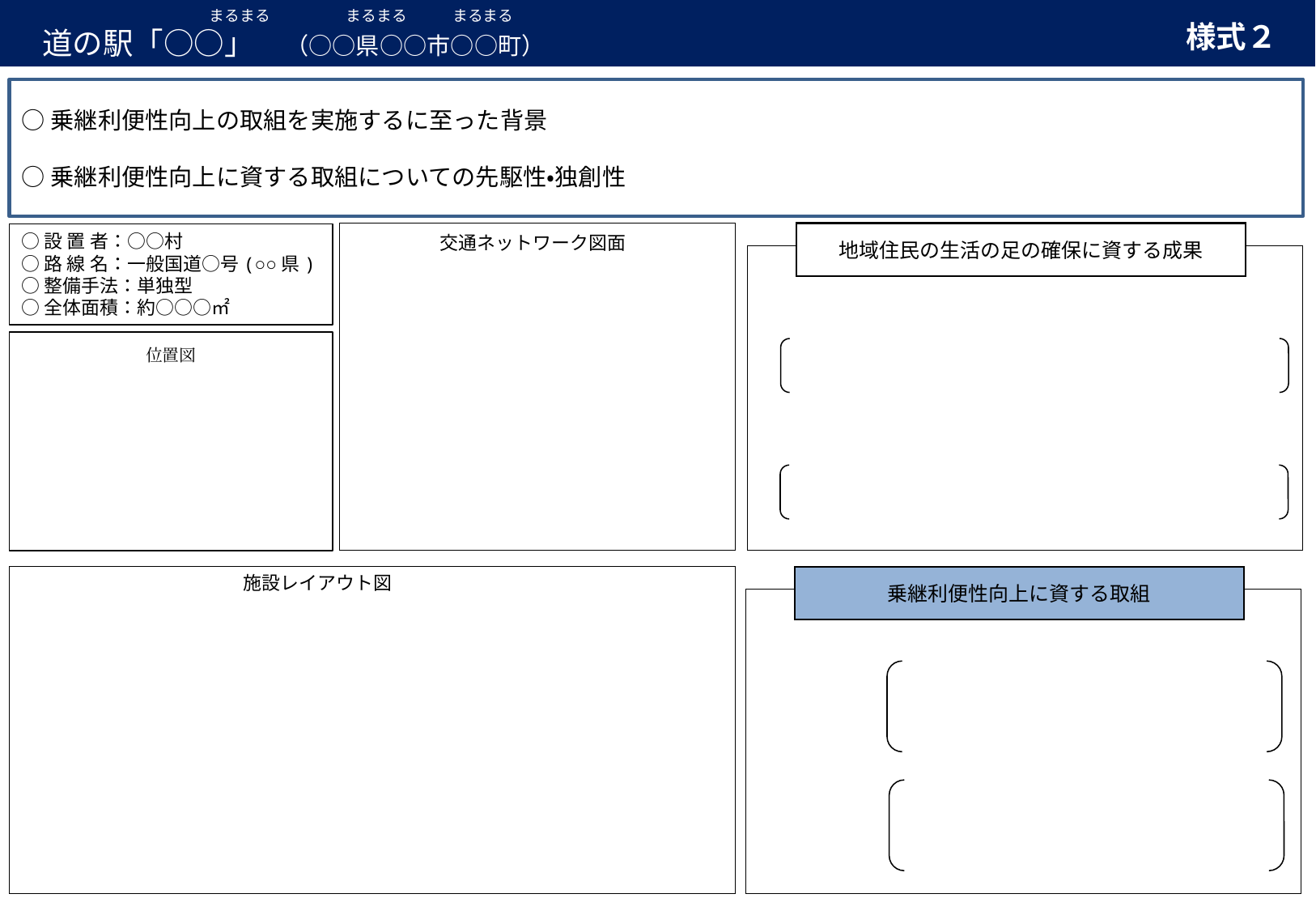

まるまる　　　　　まるまる　　　まるまる
　道の駅「○○」　（○○県○○市○○町）
様式２
○乗継利便性向上の取組を実施するに至った背景

○乗継利便性向上に資する取組についての先駆性・独創性
○設 置 者：○○村
○路 線 名：一般国道○号(○○県)
○整備手法：単独型
○全体面積：約○○○㎡

地域住民の生活の足の確保に資する成果
交通ネットワーク図面

位置図

乗継利便性向上に資する取組
施設レイアウト図